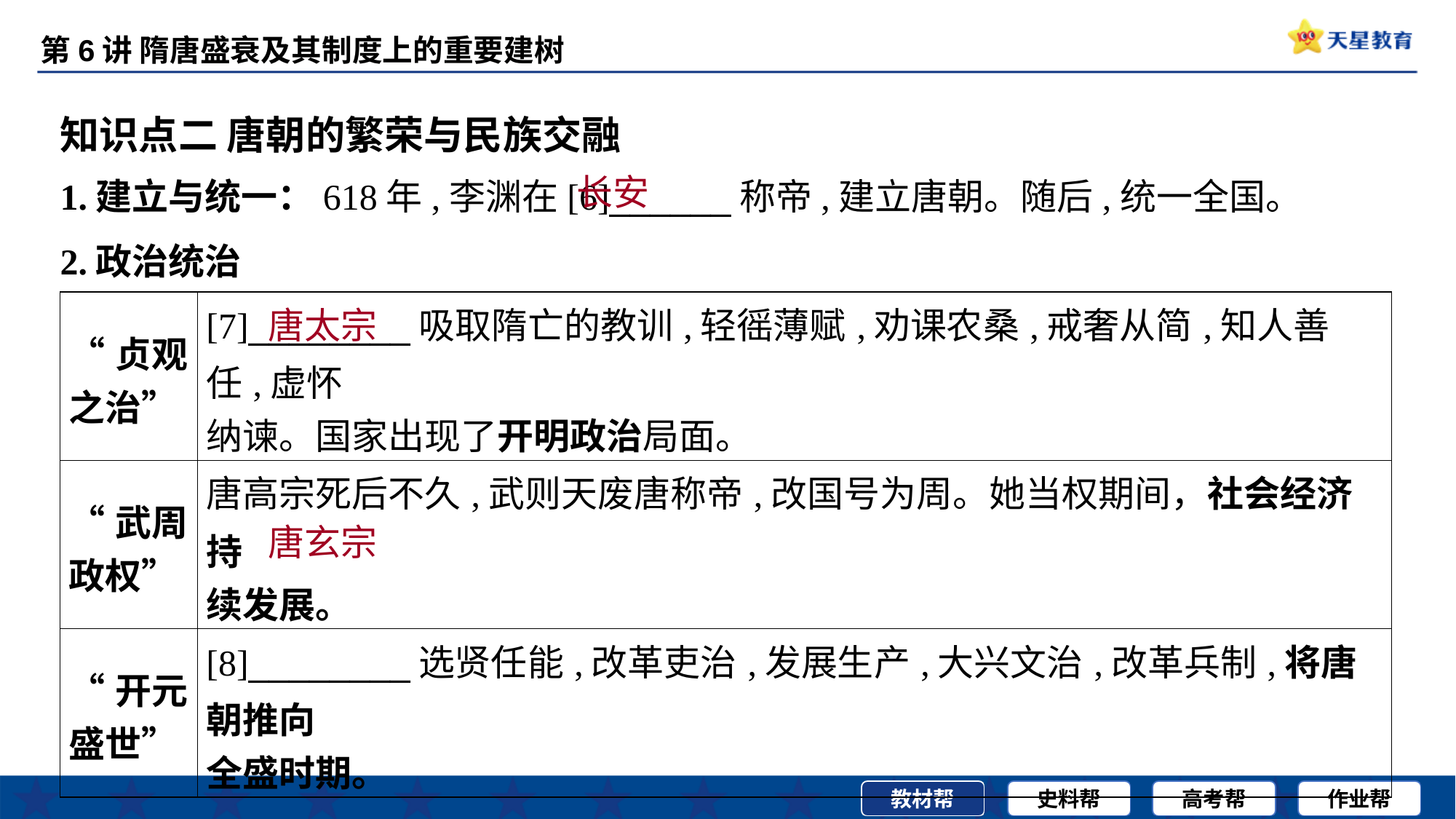

知识点二 唐朝的繁荣与民族交融
长安
1.建立与统一：618年,李渊在[6]______称帝,建立唐朝。随后,统一全国。
2.政治统治
唐太宗
| “贞观 之治” | [7]\_\_\_\_\_\_\_\_吸取隋亡的教训,轻徭薄赋,劝课农桑,戒奢从简,知人善任,虚怀 纳谏。国家出现了开明政治局面。 |
| --- | --- |
| “武周 政权” | 唐高宗死后不久,武则天废唐称帝,改国号为周。她当权期间，社会经济持 续发展。 |
| “开元 盛世” | [8]\_\_\_\_\_\_\_\_选贤任能,改革吏治,发展生产,大兴文治,改革兵制,将唐朝推向 全盛时期。 |
唐玄宗